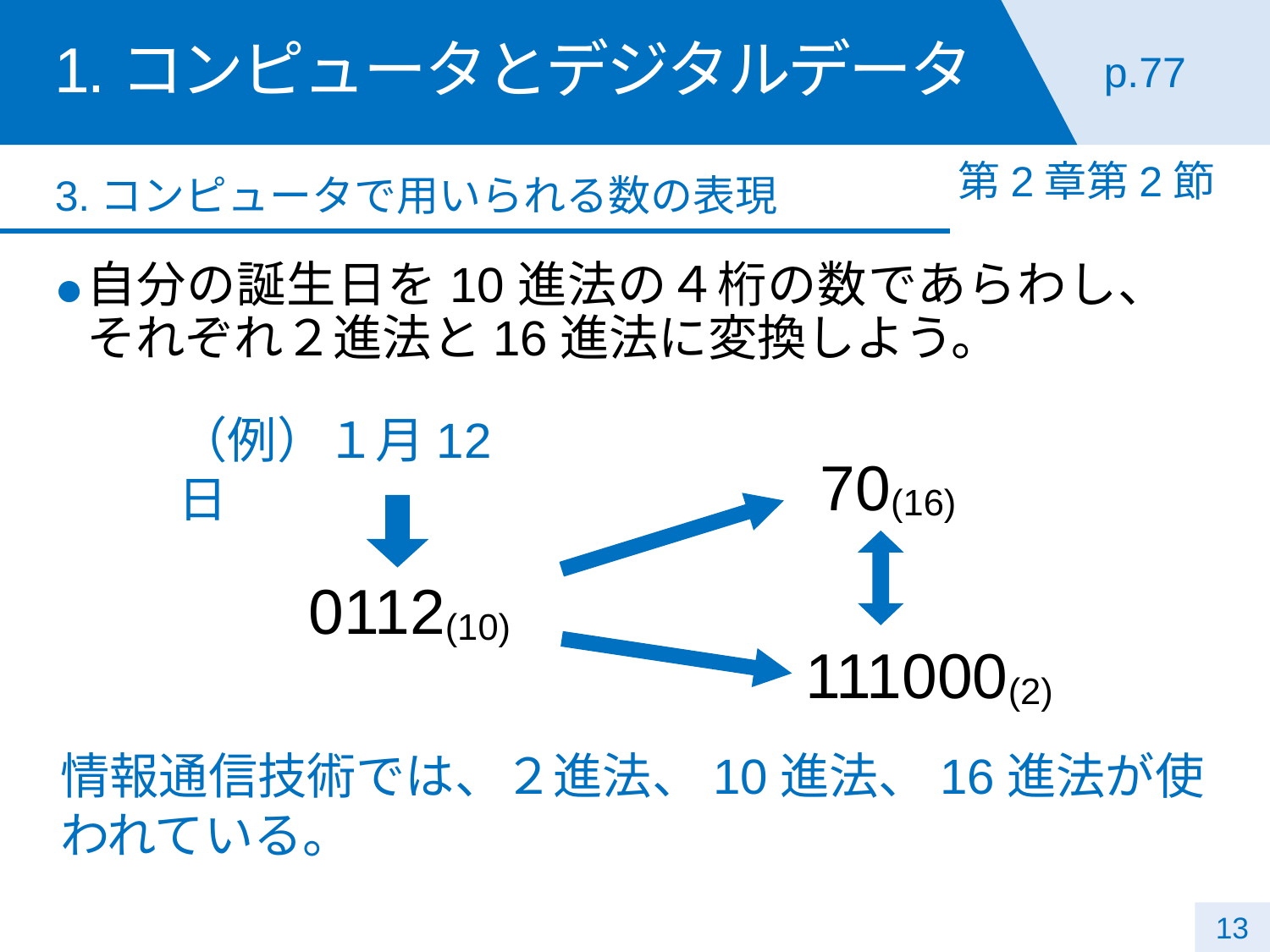

# 1.コンピュータとデジタルデータ
p.77
第2章第2節
3.コンピュータで用いられる数の表現
自分の誕生日を10進法の４桁の数であらわし、それぞれ２進法と16進法に変換しよう。
（例）１月12日

70(16)

0112(10)
111000(2)
情報通信技術では、２進法、10進法、16進法が使われている。
13